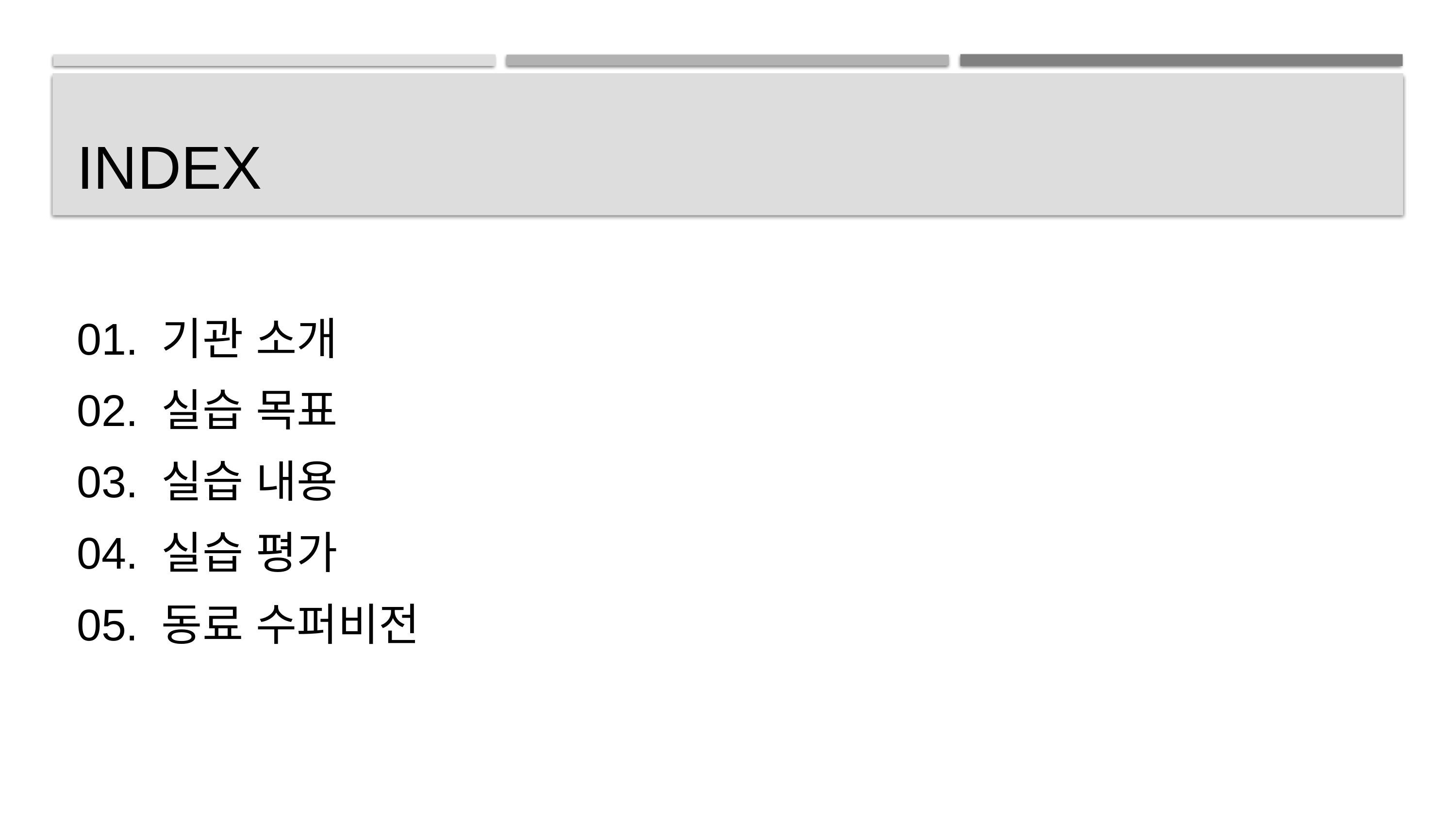

# INDEX
01. 기관 소개
02. 실습 목표
03. 실습 내용
04. 실습 평가
05. 동료 수퍼비전